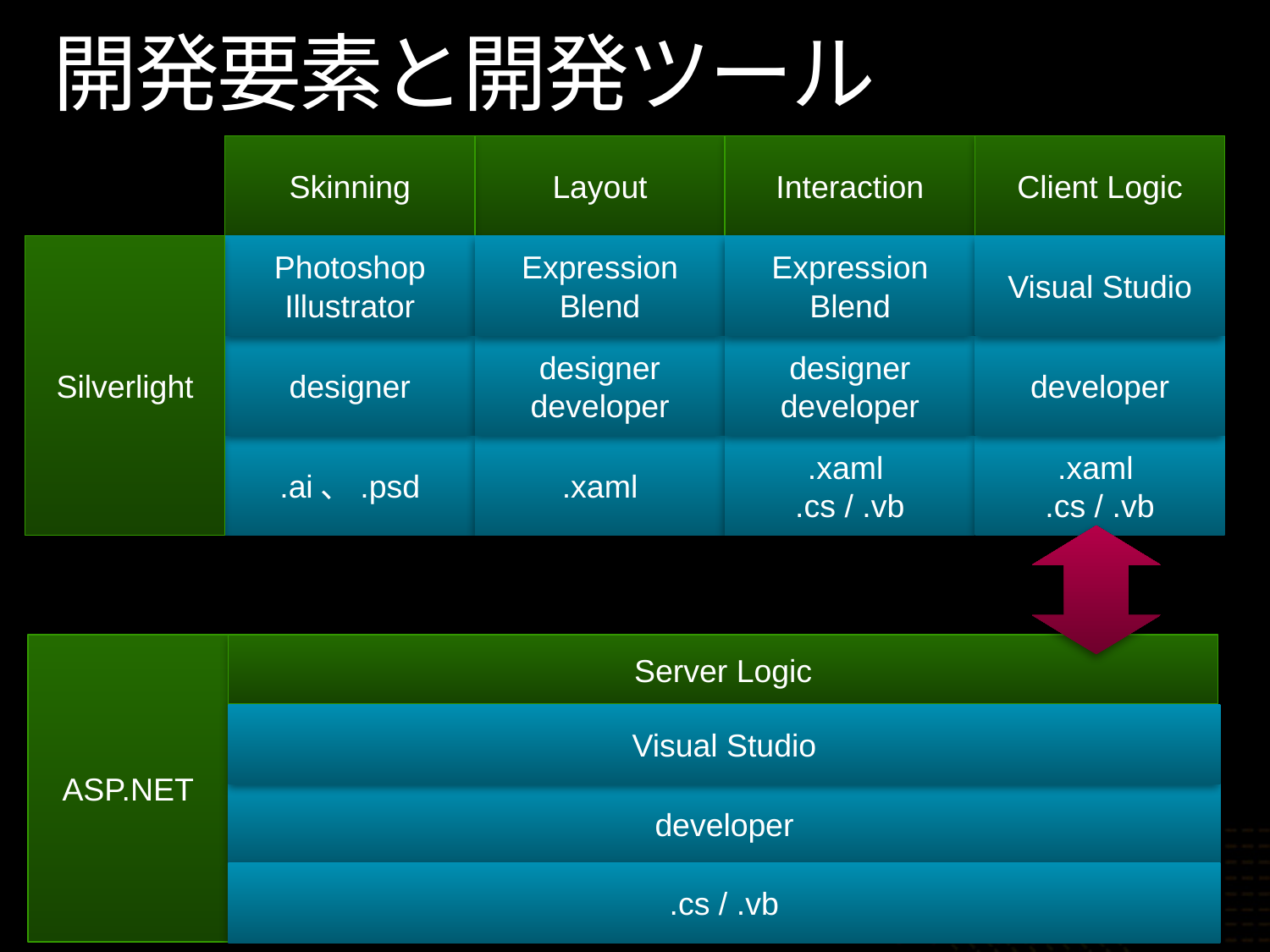

# 開発要素と開発ツール
Skinning
Layout
Interaction
Client Logic
Silverlight
Photoshop
Illustrator
Expression Blend
Expression Blend
Visual Studio
designer
designer
developer
designer
developer
developer
.ai、.psd
.xaml
.xaml
.cs / .vb
.xaml
.cs / .vb

ASP.NET
Server Logic
Visual Studio
developer
.cs / .vb